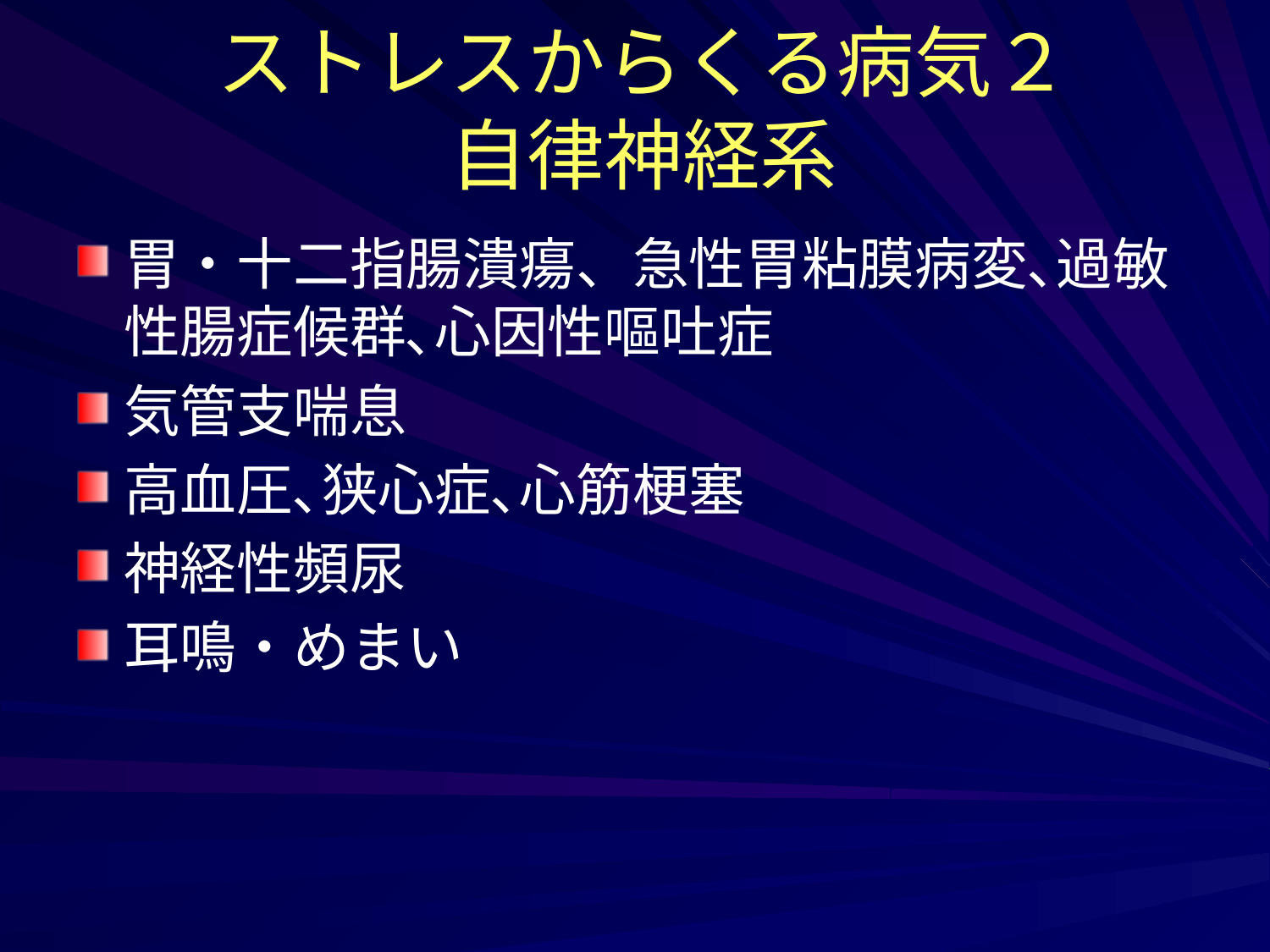

# ストレスからくる病気２ 自律神経系
胃・十二指腸潰瘍、急性胃粘膜病変､過敏性腸症候群､心因性嘔吐症
気管支喘息
高血圧､狭心症､心筋梗塞
神経性頻尿
耳鳴・めまい